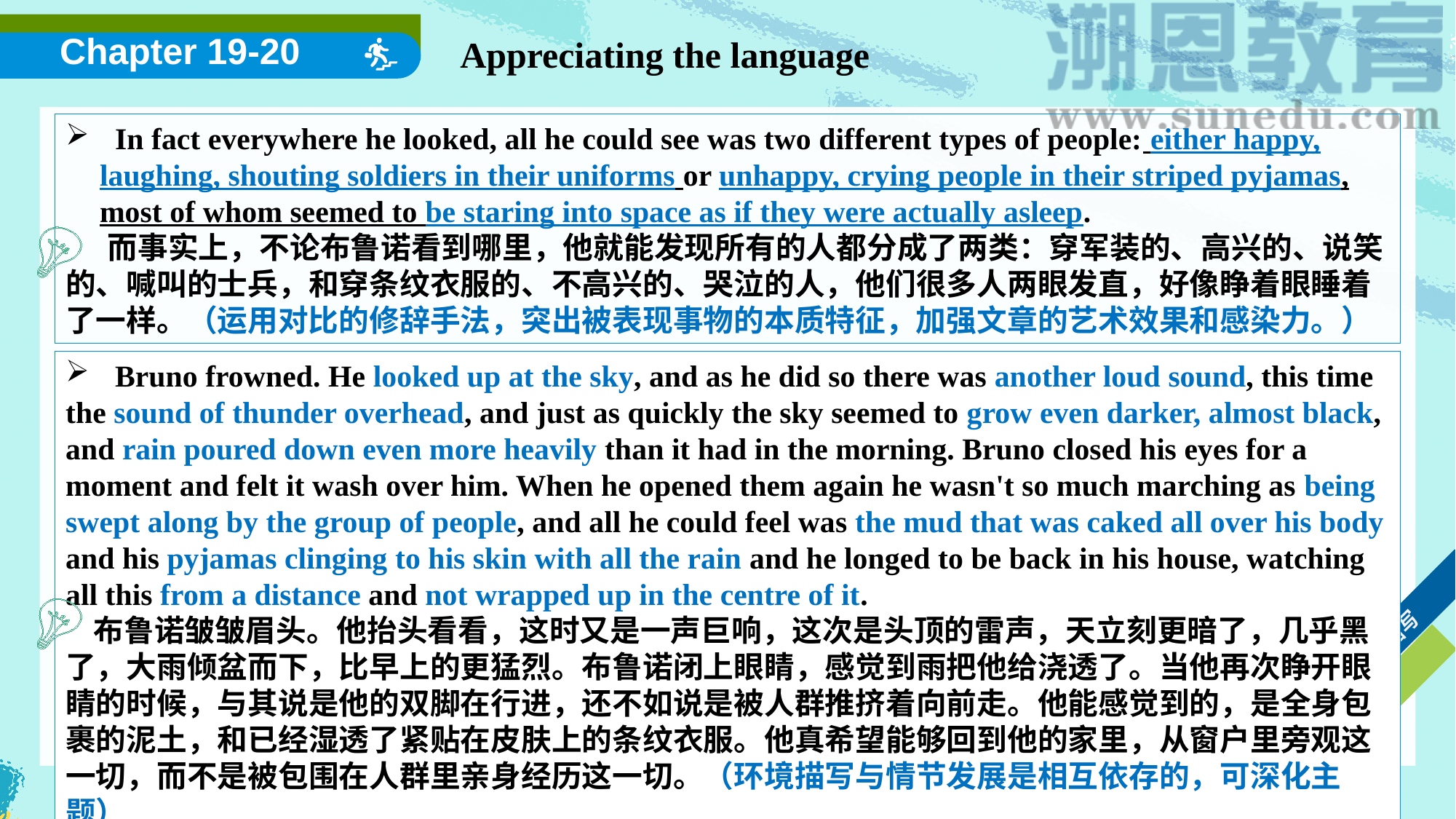

Chapter 19-20
Appreciating the language

  In fact everywhere he looked, all he could see was two different types of people: either happy, laughing, shouting soldiers in their uniforms or unhappy, crying people in their striped pyjamas, most of whom seemed to be staring into space as if they were actually asleep.
     而事实上，不论布鲁诺看到哪里，他就能发现所有的人都分成了两类：穿军装的、高兴的、说笑的、喊叫的士兵，和穿条纹衣服的、不高兴的、哭泣的人，他们很多人两眼发直，好像睁着眼睡着了一样。（运用对比的修辞手法，突出被表现事物的本质特征，加强文章的艺术效果和感染力。）

  Bruno frowned. He looked up at the sky, and as he did so there was another loud sound, this time
the sound of thunder overhead, and just as quickly the sky seemed to grow even darker, almost black, and rain poured down even more heavily than it had in the morning. Bruno closed his eyes for a moment and felt it wash over him. When he opened them again he wasn't so much marching as being swept along by the group of people, and all he could feel was the mud that was caked all over his body and his pyjamas clinging to his skin with all the rain and he longed to be back in his house, watching all this from a distance and not wrapped up in the centre of it.
   布鲁诺皱皱眉头。他抬头看看，这时又是一声巨响，这次是头顶的雷声，天立刻更暗了，几乎黑了，大雨倾盆而下，比早上的更猛烈。布鲁诺闭上眼睛，感觉到雨把他给浇透了。当他再次睁开眼睛的时候，与其说是他的双脚在行进，还不如说是被人群推挤着向前走。他能感觉到的，是全身包裹的泥土，和已经湿透了紧贴在皮肤上的条纹衣服。他真希望能够回到他的家里，从窗户里旁观这一切，而不是被包围在人群里亲身经历这一切。（环境描写与情节发展是相互依存的，可深化主题）

语言描写
神态描写
动作描写
环境描写
外貌描写